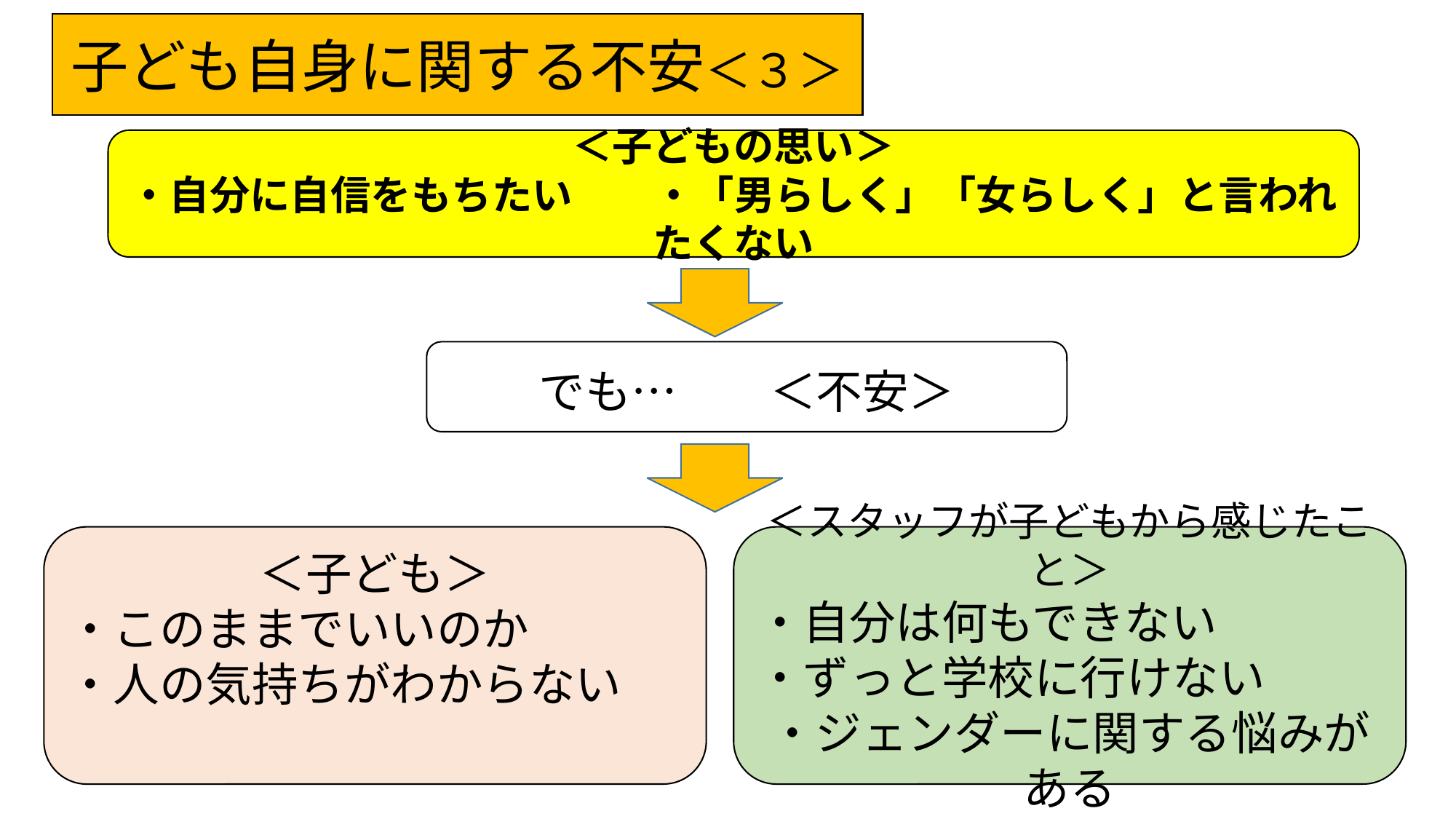

子ども自身に関する不安＜３＞
＜子どもの思い＞
・自分に自信をもちたい　　・「男らしく」「女らしく」と言われたくない

でも…　　＜不安＞

＜子ども＞
・このままでいいのか
・人の気持ちがわからない

＜スタッフが子どもから感じたこと＞
・自分は何もできない
・ずっと学校に行けない
・ジェンダーに関する悩みがある